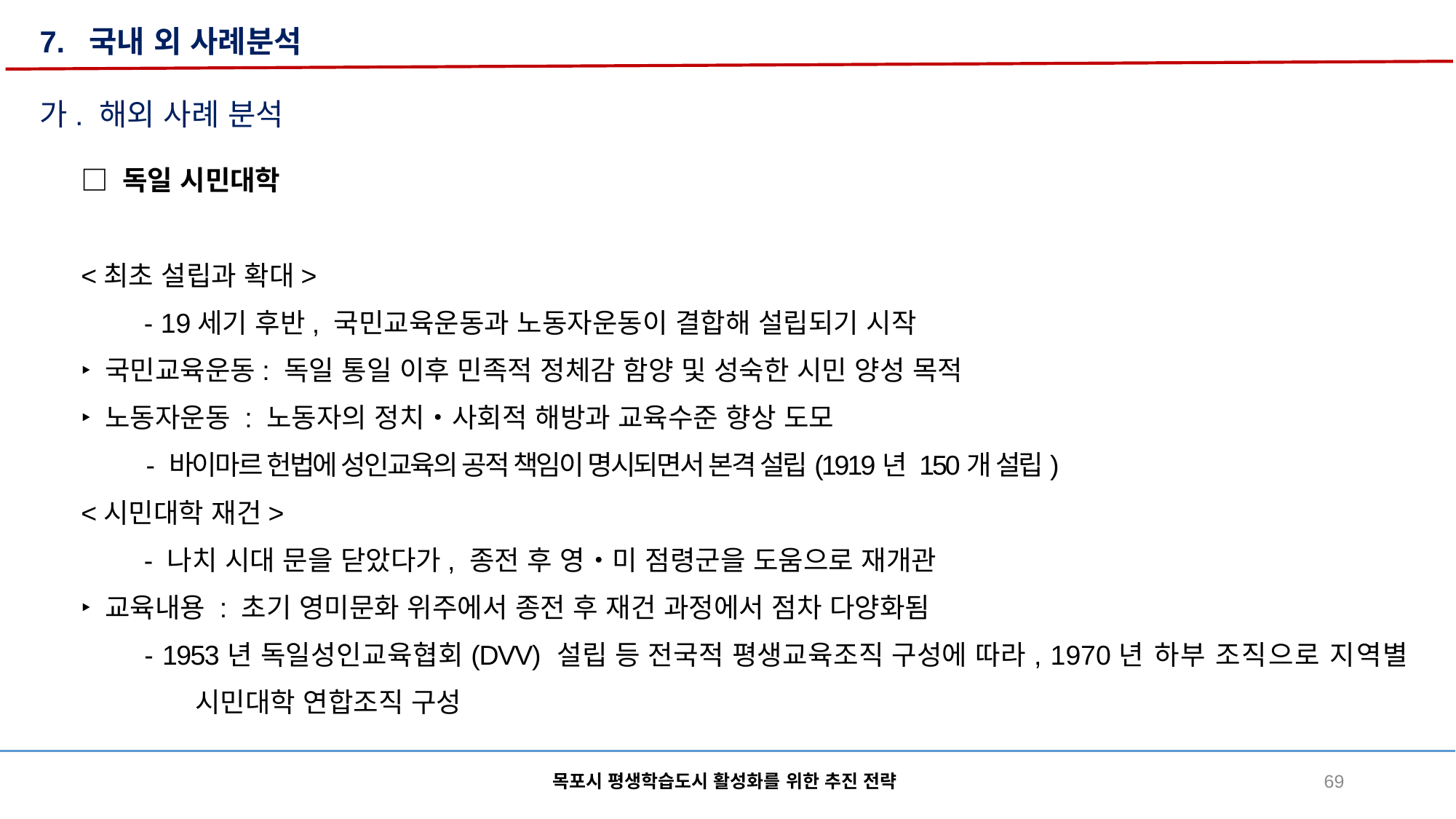

7.  국내 외 사례분석
가. 해외 사례 분석
□ 독일 시민대학

<최초 설립과 확대>
- 19세기 후반, 국민교육운동과 노동자운동이 결합해 설립되기 시작
‣ 국민교육운동: 독일 통일 이후 민족적 정체감 함양 및 성숙한 시민 양성 목적
‣ 노동자운동 : 노동자의 정치‧사회적 해방과 교육수준 향상 도모
- 바이마르 헌법에 성인교육의 공적 책임이 명시되면서 본격 설립(1919년 150개 설립)
<시민대학 재건>
- 나치 시대 문을 닫았다가, 종전 후 영‧미 점령군을 도움으로 재개관
‣ 교육내용 : 초기 영미문화 위주에서 종전 후 재건 과정에서 점차 다양화됨
- 1953년 독일성인교육협회(DVV) 설립 등 전국적 평생교육조직 구성에 따라, 1970년 하부 조직으로 지역별 시민대학 연합조직 구성

목포시 평생학습도시 활성화를 위한 추진 전략
69